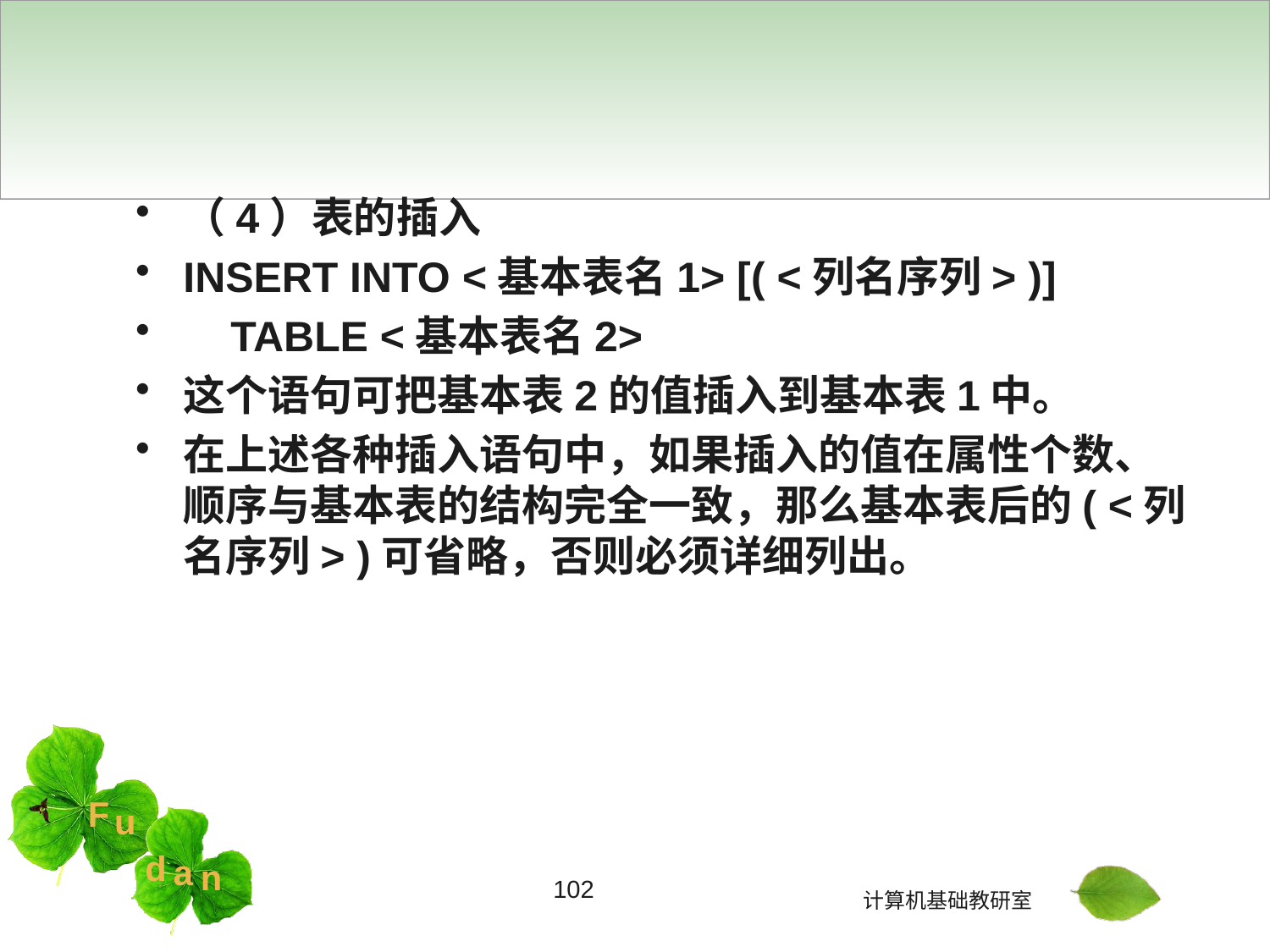

#
（4）表的插入
INSERT INTO <基本表名1> [( <列名序列> )]
    TABLE <基本表名2>
这个语句可把基本表2的值插入到基本表1中。
在上述各种插入语句中，如果插入的值在属性个数、顺序与基本表的结构完全一致，那么基本表后的( <列名序列> )可省略，否则必须详细列出。

102